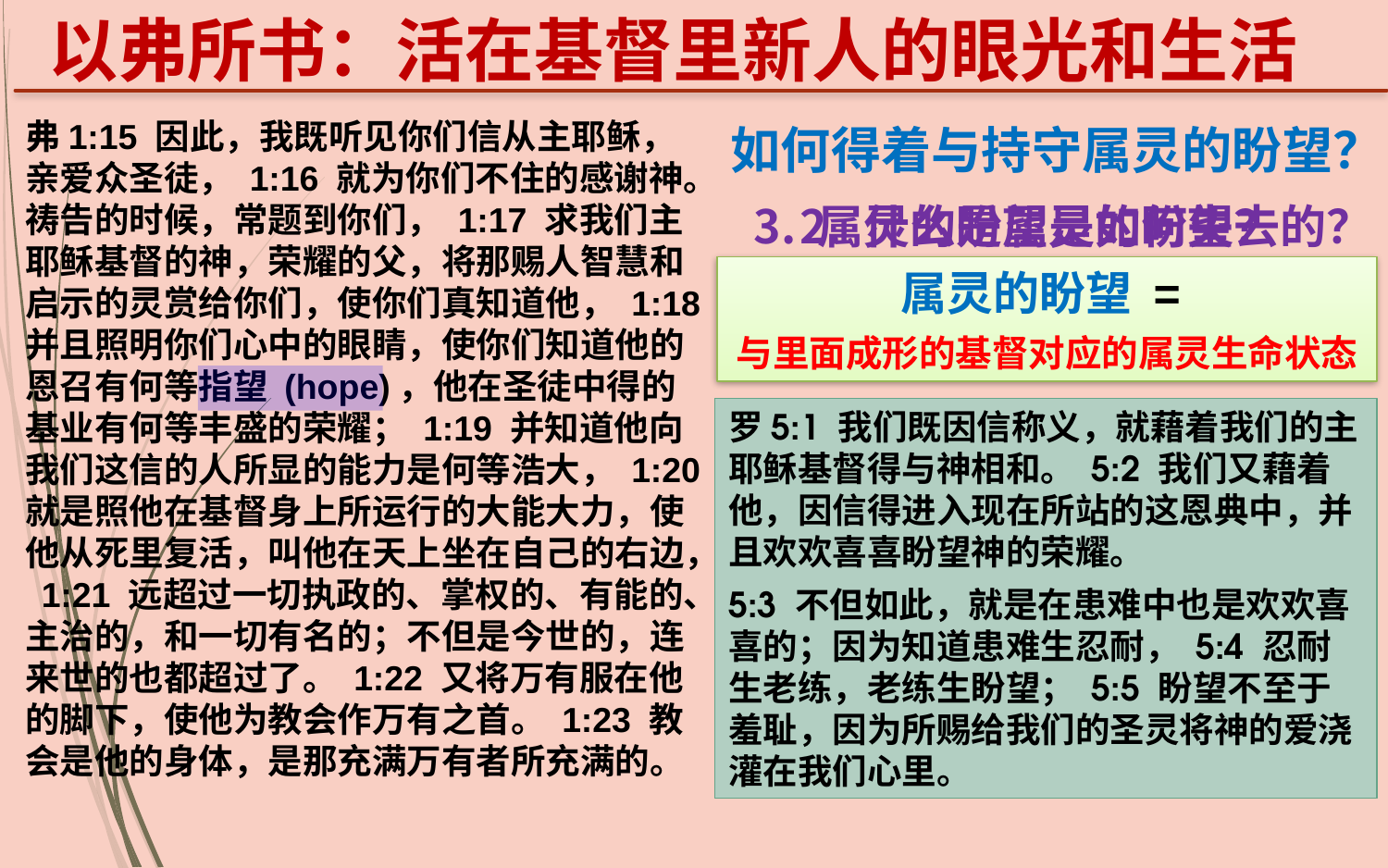

以弗所书：活在基督里新人的眼光和生活
弗1:15 因此，我既听见你们信从主耶稣，亲爱众圣徒， 1:16 就为你们不住的感谢神。祷告的时候，常题到你们， 1:17 求我们主耶稣基督的神，荣耀的父，将那赐人智慧和启示的灵赏给你们，使你们真知道他， 1:18 并且照明你们心中的眼睛，使你们知道他的恩召有何等指望 (hope)，他在圣徒中得的基业有何等丰盛的荣耀； 1:19 并知道他向我们这信的人所显的能力是何等浩大， 1:20 就是照他在基督身上所运行的大能大力，使他从死里复活，叫他在天上坐在自己的右边， 1:21 远超过一切执政的、掌权的、有能的、主治的，和一切有名的；不但是今世的，连来世的也都超过了。 1:22 又将万有服在他的脚下，使他为教会作万有之首。 1:23 教会是他的身体，是那充满万有者所充满的。
如何得着与持守属灵的盼望？
 属灵的盼望是如何失去的？
 什么是属灵的盼望？
属灵的盼望 =
与里面成形的基督对应的属灵生命状态

罗5:1 我们既因信称义，就藉着我们的主耶稣基督得与神相和。 5:2 我们又藉着他，因信得进入现在所站的这恩典中，并且欢欢喜喜盼望神的荣耀。
5:3 不但如此，就是在患难中也是欢欢喜喜的；因为知道患难生忍耐， 5:4 忍耐生老练，老练生盼望； 5:5 盼望不至于羞耻，因为所赐给我们的圣灵将神的爱浇灌在我们心里。